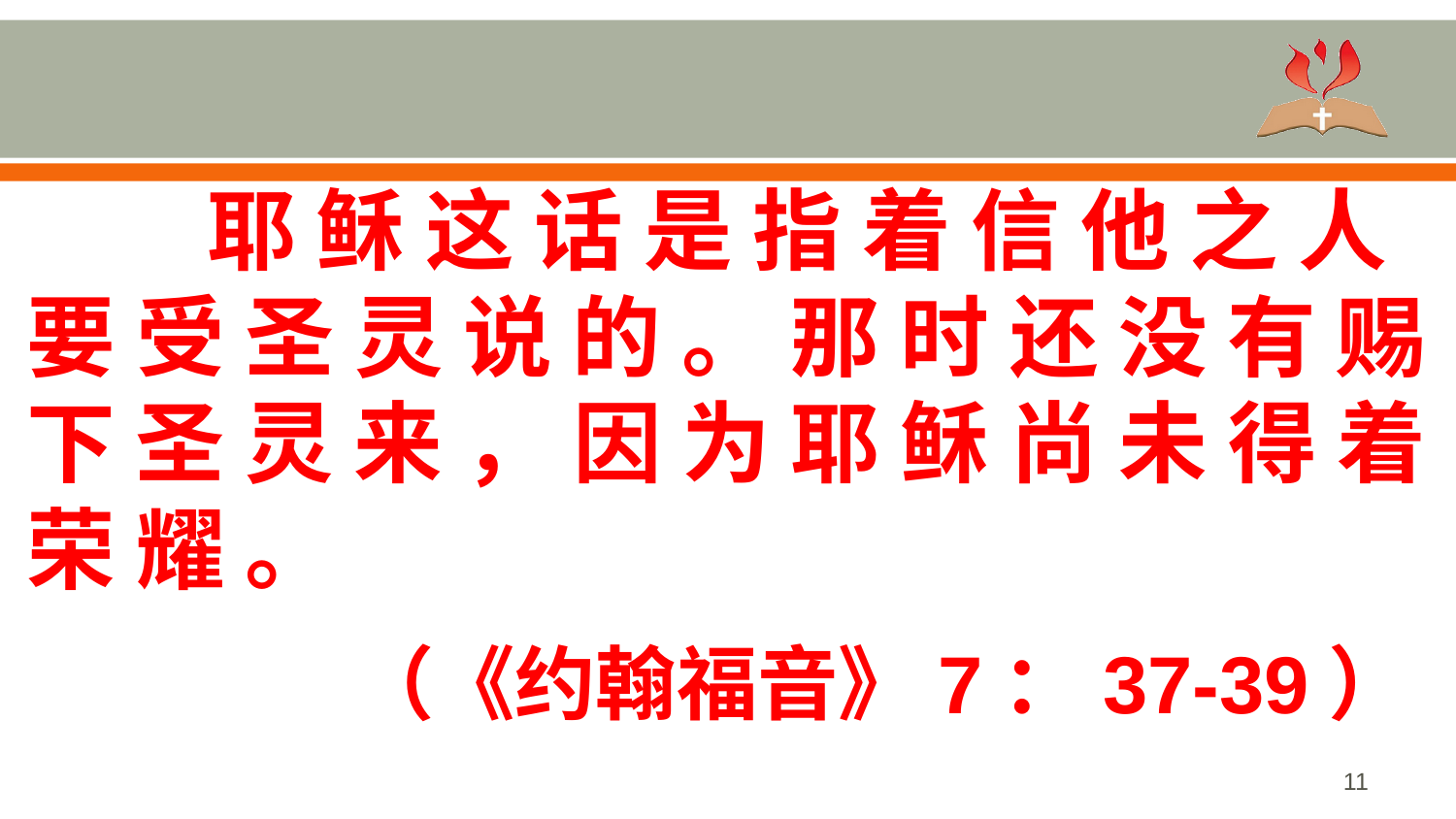

耶 稣 这 话 是 指 着 信 他 之 人 要 受 圣 灵 说 的 。 那 时 还 没 有 赐 下 圣 灵 来 ， 因 为 耶 稣 尚 未 得 着 荣 耀 。
            （《约翰福音》7：37-39）
11